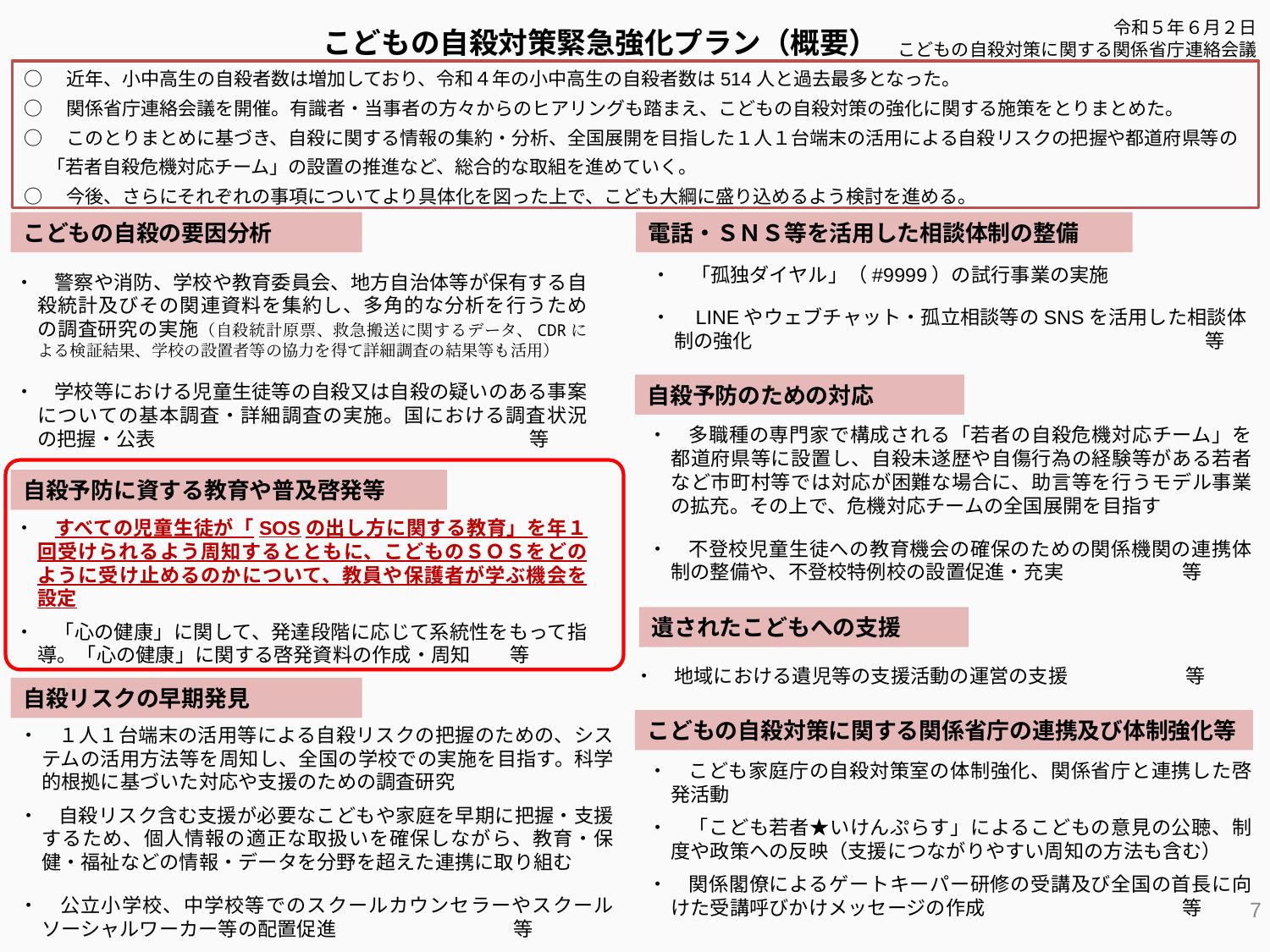

令和５年６月２日
こどもの自殺対策に関する関係省庁連絡会議
こどもの自殺対策緊急強化プラン（概要）
○　近年、小中高生の自殺者数は増加しており、令和４年の小中高生の自殺者数は514人と過去最多となった。
○　関係省庁連絡会議を開催。有識者・当事者の方々からのヒアリングも踏まえ、こどもの自殺対策の強化に関する施策をとりまとめた。
○　このとりまとめに基づき、自殺に関する情報の集約・分析、全国展開を目指した１人１台端末の活用による自殺リスクの把握や都道府県等の「若者自殺危機対応チーム」の設置の推進など、総合的な取組を進めていく。
○　今後、さらにそれぞれの事項についてより具体化を図った上で、こども大綱に盛り込めるよう検討を進める。

こどもの自殺の要因分析

電話・ＳＮＳ等を活用した相談体制の整備

・　「孤独ダイヤル」（#9999）の試行事業の実施
・　LINEやウェブチャット・孤立相談等のSNSを活用した相談体制の強化　　　　　　　　　　　　　　　　　　　　　　　等
・　警察や消防、学校や教育委員会、地方自治体等が保有する自殺統計及びその関連資料を集約し、多角的な分析を行うための調査研究の実施（自殺統計原票、救急搬送に関するデータ、CDRによる検証結果、学校の設置者等の協力を得て詳細調査の結果等も活用）
・　学校等における児童生徒等の自殺又は自殺の疑いのある事案についての基本調査・詳細調査の実施。国における調査状況の把握・公表　　　　　　　　　　　　　　　　　　　等
自殺予防のための対応

・　多職種の専門家で構成される「若者の自殺危機対応チーム」を都道府県等に設置し、自殺未遂歴や自傷行為の経験等がある若者など市町村等では対応が困難な場合に、助言等を行うモデル事業の拡充。その上で、危機対応チームの全国展開を目指す
・　不登校児童生徒への教育機会の確保のための関係機関の連携体制の整備や、不登校特例校の設置促進・充実　　　　　　等

自殺予防に資する教育や普及啓発等

・　すべての児童生徒が「SOSの出し方に関する教育」を年１回受けられるよう周知するとともに、こどものＳＯＳをどのように受け止めるのかについて、教員や保護者が学ぶ機会を設定
・　「心の健康」に関して、発達段階に応じて系統性をもって指導。「心の健康」に関する啓発資料の作成・周知　　等
遺されたこどもへの支援

・　地域における遺児等の支援活動の運営の支援　　　　　　等
自殺リスクの早期発見

こどもの自殺対策に関する関係省庁の連携及び体制強化等

・　１人１台端末の活用等による自殺リスクの把握のための、システムの活用方法等を周知し、全国の学校での実施を目指す。科学的根拠に基づいた対応や支援のための調査研究
・　自殺リスク含む支援が必要なこどもや家庭を早期に把握・支援するため、個人情報の適正な取扱いを確保しながら、教育・保健・福祉などの情報・データを分野を超えた連携に取り組む
・　公立小学校、中学校等でのスクールカウンセラーやスクールソーシャルワーカー等の配置促進　　　　　　　　　等
・　こども家庭庁の自殺対策室の体制強化、関係省庁と連携した啓発活動
・　「こども若者★いけんぷらす」によるこどもの意見の公聴、制度や政策への反映（支援につながりやすい周知の方法も含む）
・　関係閣僚によるゲートキーパー研修の受講及び全国の首長に向けた受講呼びかけメッセージの作成　　　　　　　　　　等
7